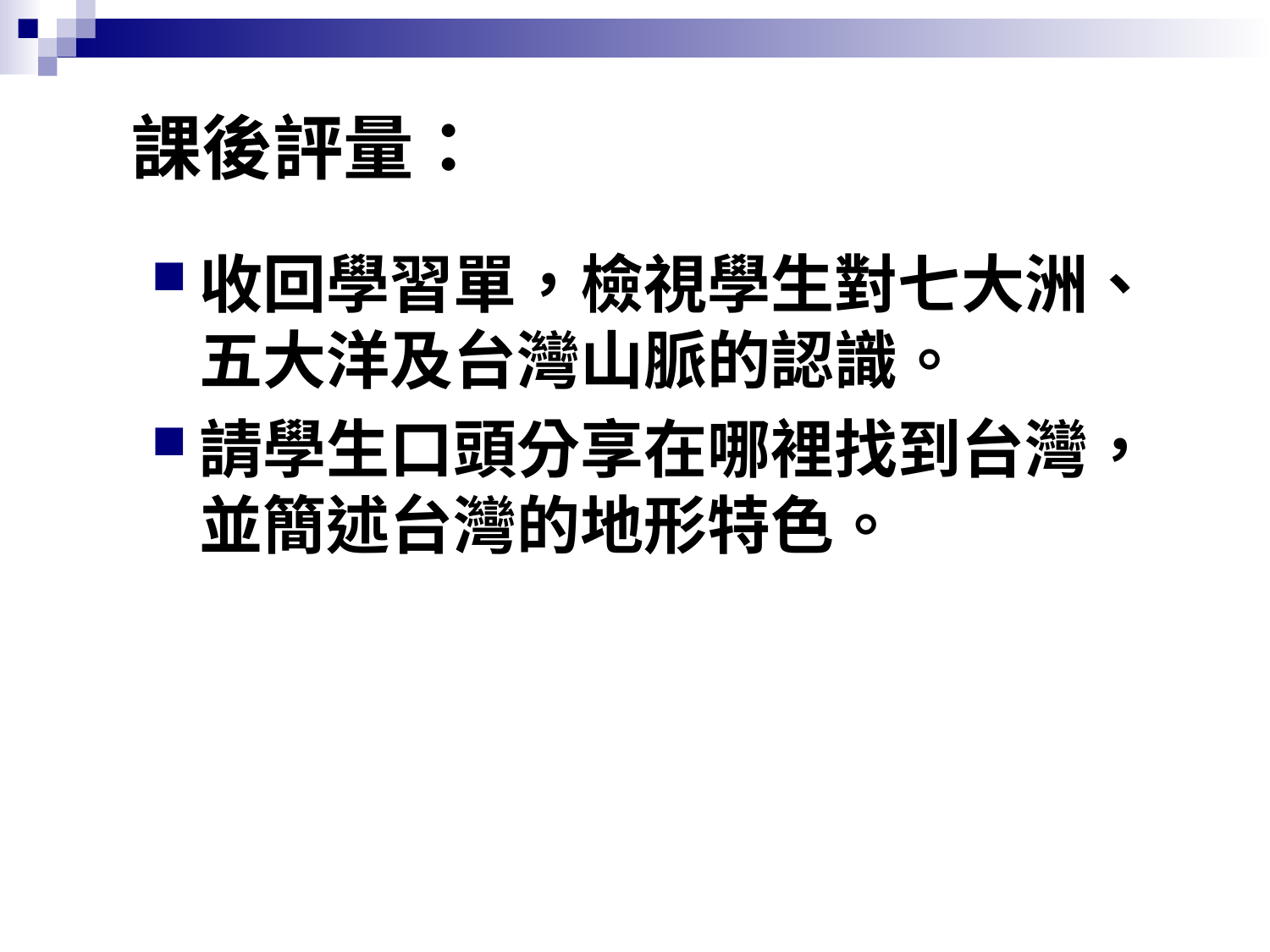

# 課後評量：
收回學習單，檢視學生對七大洲、五大洋及台灣山脈的認識。
請學生口頭分享在哪裡找到台灣，並簡述台灣的地形特色。